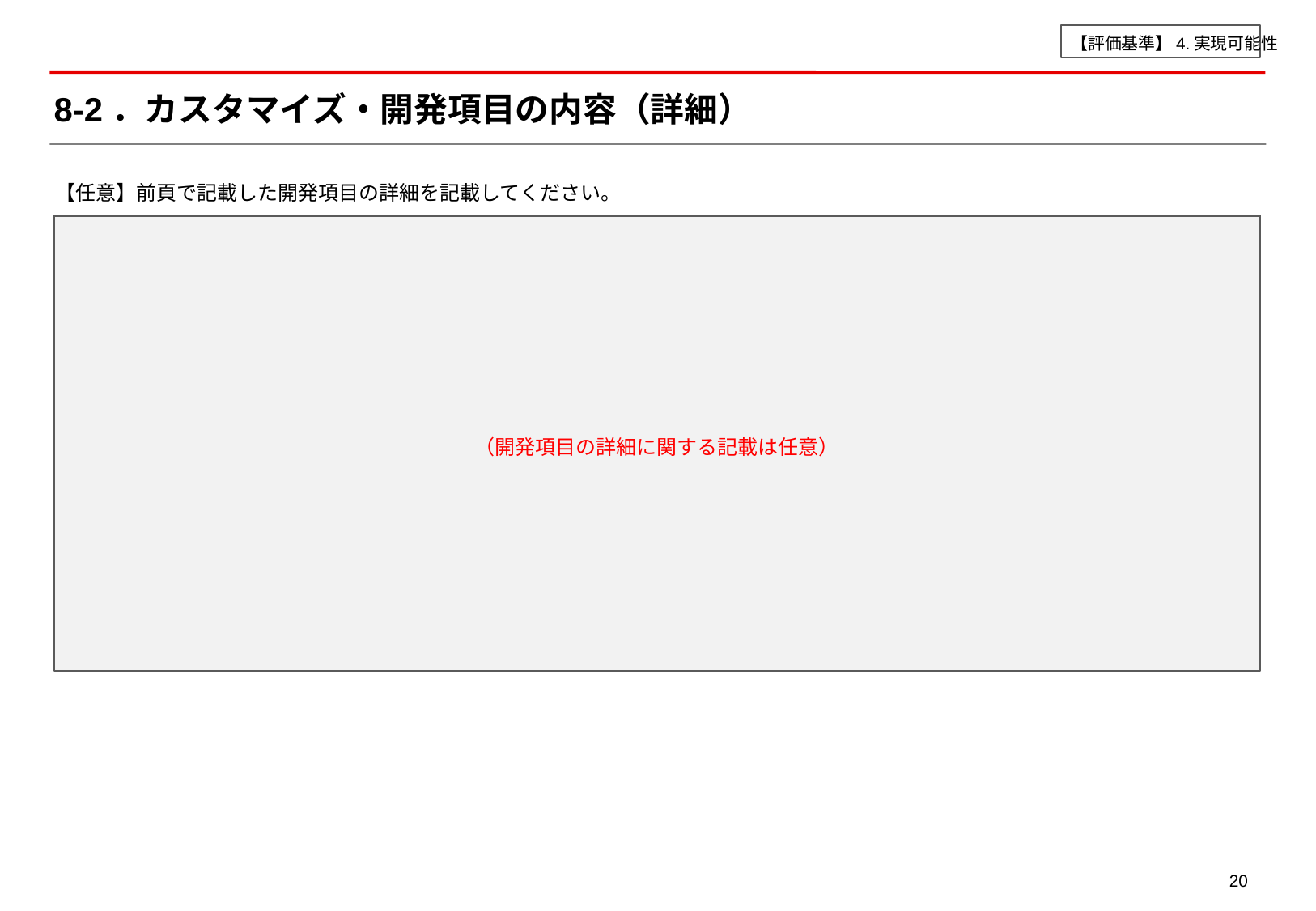

【評価基準】4.実現可能性
# 8-2．カスタマイズ・開発項目の内容（詳細）
【任意】前頁で記載した開発項目の詳細を記載してください。
（開発項目の詳細に関する記載は任意）